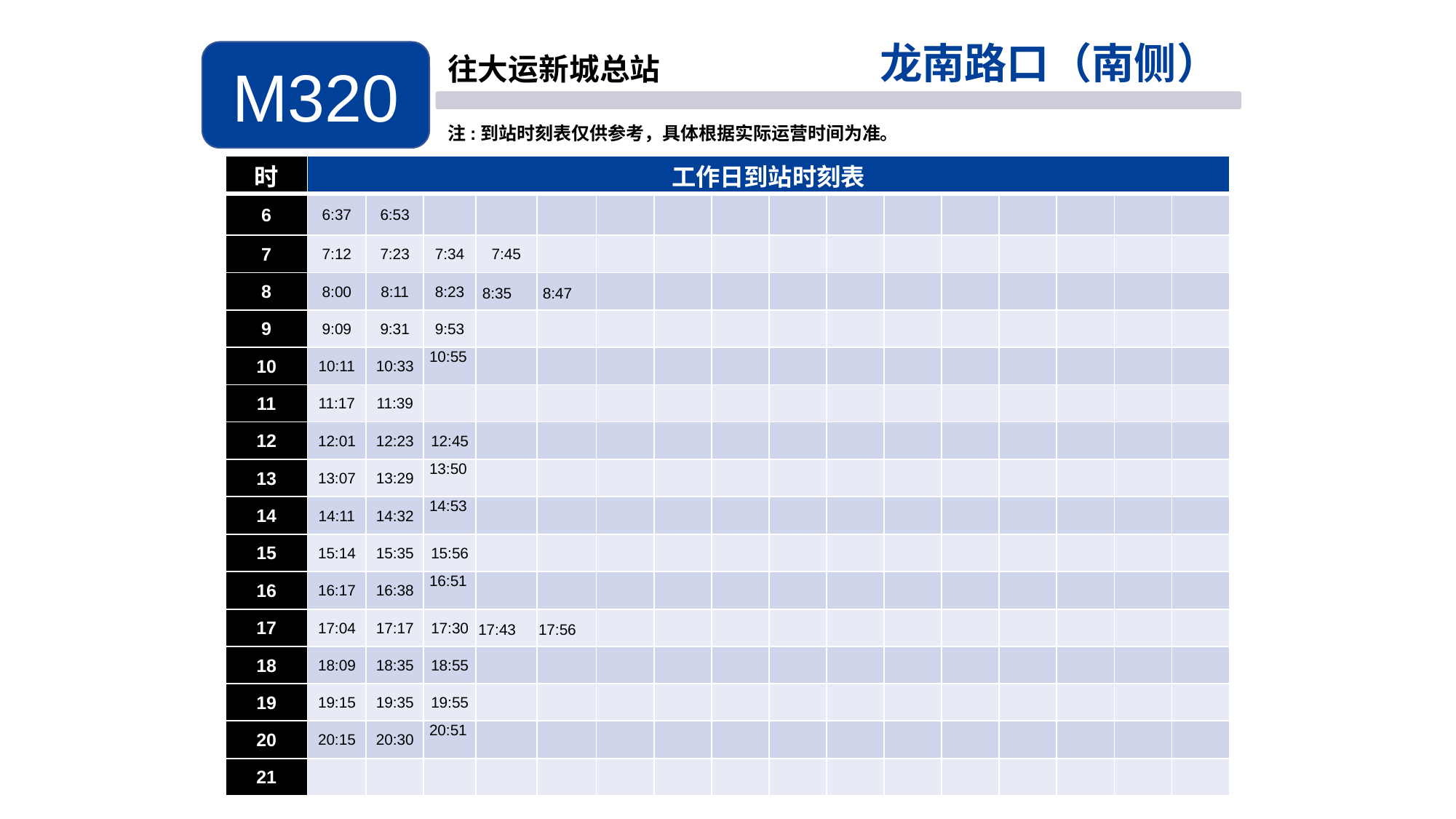

龙南路口（南侧）
M320
往大运新城总站

注:到站时刻表仅供参考，具体根据实际运营时间为准。
| 时 | 工作日到站时刻表 |  |  |  |  |  |  |  |  |  |  |  |  |  |  |  |
| --- | --- | --- | --- | --- | --- | --- | --- | --- | --- | --- | --- | --- | --- | --- | --- | --- |
| 6 | 6:37 | 6:53 |  |  |  |  |  |  |  |  |  |  |  |  |  |  |
| 7 | 7:12 | 7:23 | 7:34 | 7:45 |  |  |  |  |  |  |  |  |  |  |  |  |
| 8 | 8:00 | 8:11 | 8:23 | 8:35 | 8:47 |  |  |  |  |  |  |  |  |  |  |  |
| 9 | 9:09 | 9:31 | 9:53 |  |  |  |  |  |  |  |  |  |  |  |  |  |
| 10 | 10:11 | 10:33 | 10:55 |  |  |  |  |  |  |  |  |  |  |  |  |  |
| 11 | 11:17 | 11:39 |  |  |  |  |  |  |  |  |  |  |  |  |  |  |
| 12 | 12:01 | 12:23 | 12:45 |  |  |  |  |  |  |  |  |  |  |  |  |  |
| 13 | 13:07 | 13:29 | 13:50 |  |  |  |  |  |  |  |  |  |  |  |  |  |
| 14 | 14:11 | 14:32 | 14:53 |  |  |  |  |  |  |  |  |  |  |  |  |  |
| 15 | 15:14 | 15:35 | 15:56 |  |  |  |  |  |  |  |  |  |  |  |  |  |
| 16 | 16:17 | 16:38 | 16:51 |  |  |  |  |  |  |  |  |  |  |  |  |  |
| 17 | 17:04 | 17:17 | 17:30 | 17:43 | 17:56 |  |  |  |  |  |  |  |  |  |  |  |
| 18 | 18:09 | 18:35 | 18:55 |  |  |  |  |  |  |  |  |  |  |  |  |  |
| 19 | 19:15 | 19:35 | 19:55 |  |  |  |  |  |  |  |  |  |  |  |  |  |
| 20 | 20:15 | 20:30 | 20:51 |  |  |  |  |  |  |  |  |  |  |  |  |  |
| 21 |  |  |  |  |  |  |  |  |  |  |  |  |  |  |  |  |